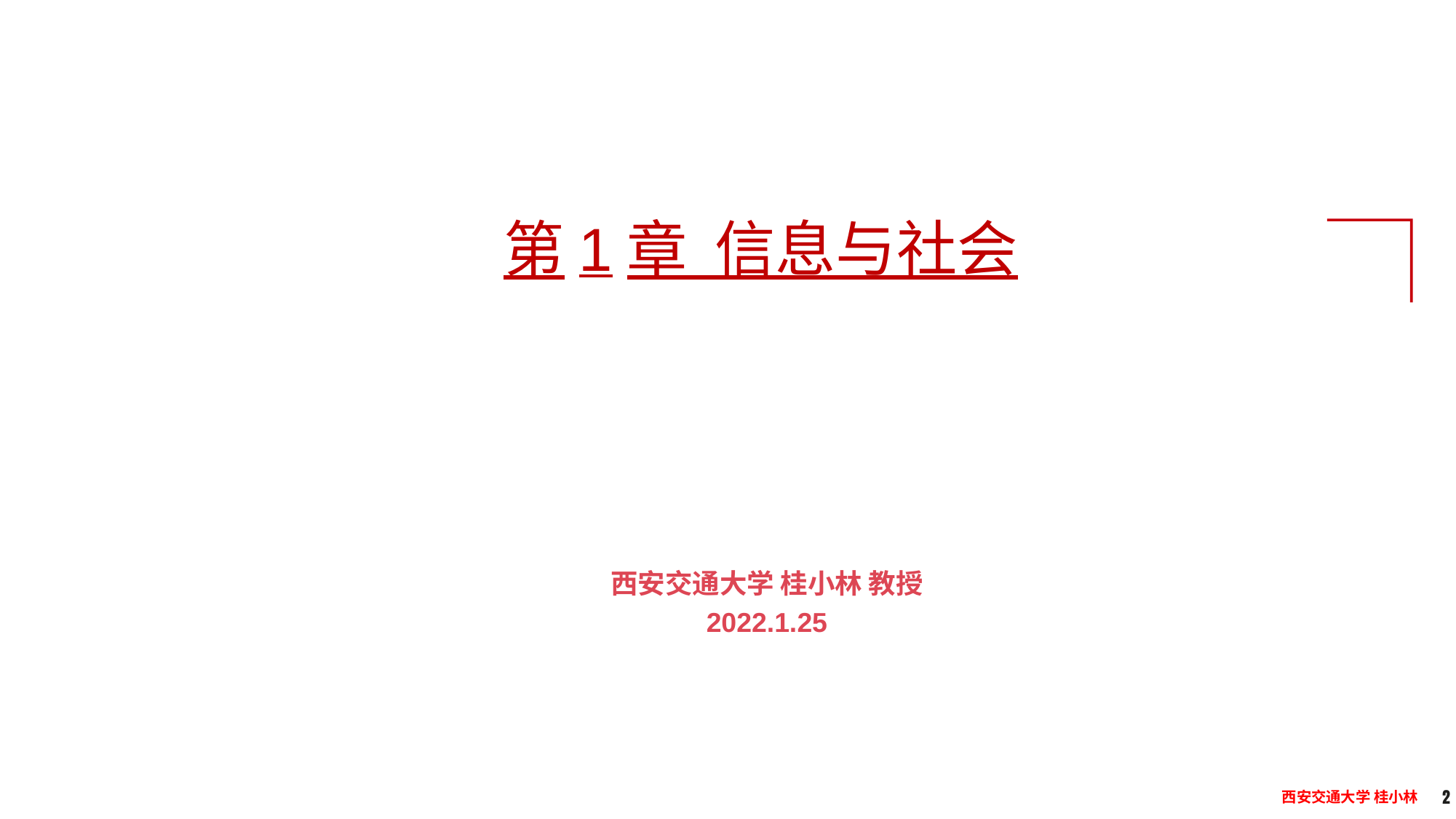

# 第1章  信息与社会

西安交通大学 桂小林 教授
2022.1.25